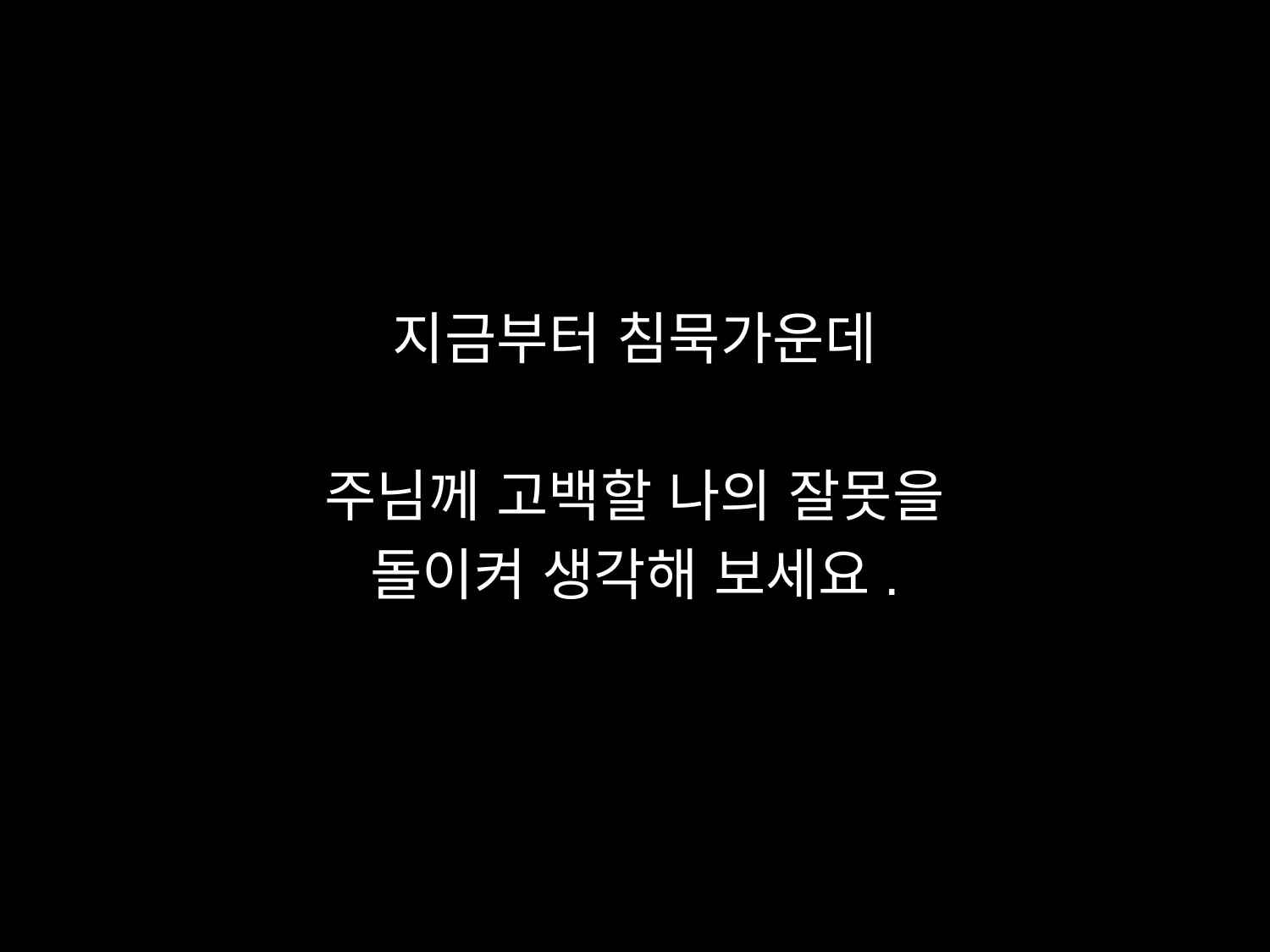

지금부터 침묵가운데

주님께 고백할 나의 잘못을
돌이켜 생각해 보세요.